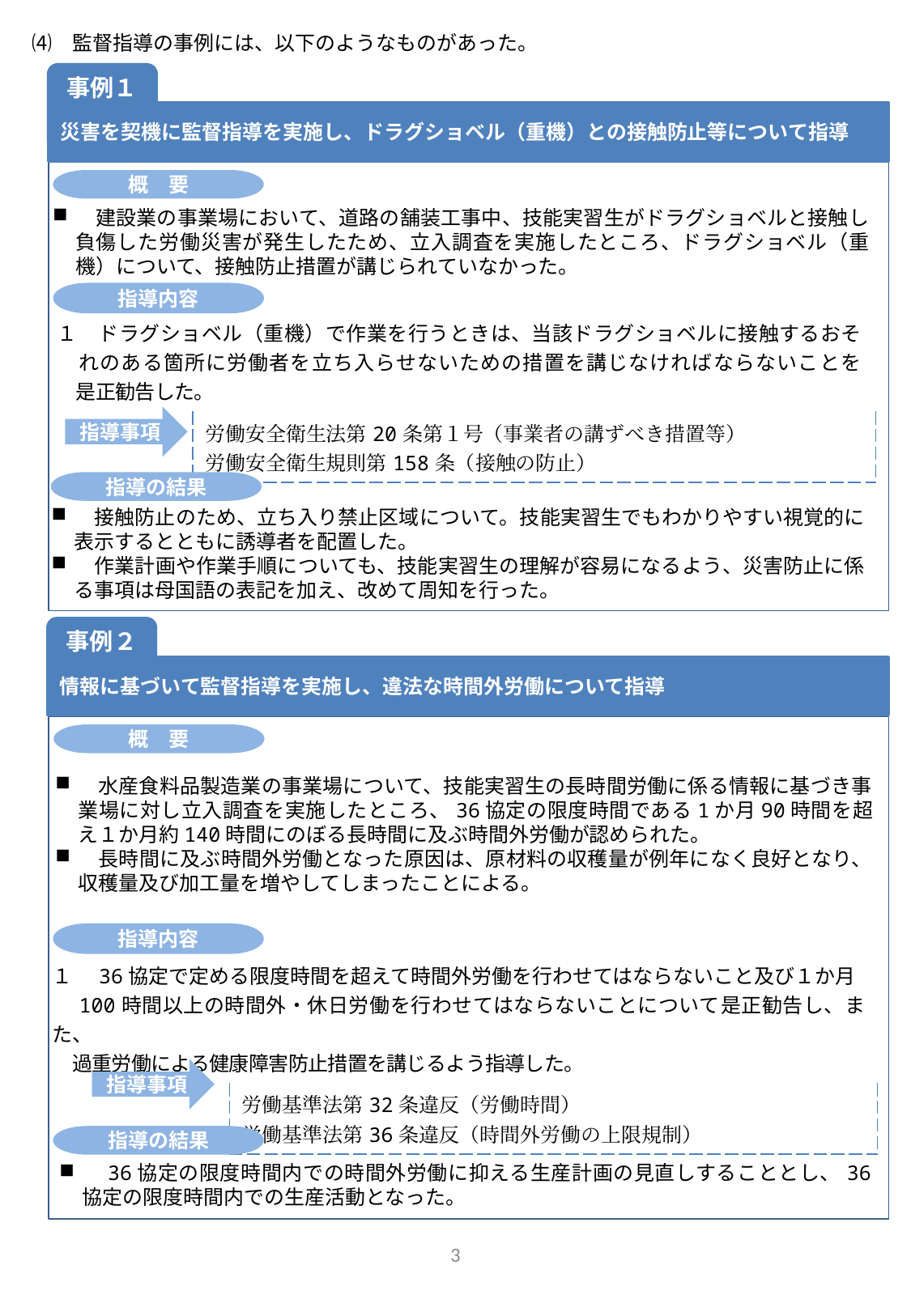

⑷　監督指導の事例には、以下のようなものがあった。
事例１
災害を契機に監督指導を実施し、ドラグショベル（重機）との接触防止等について指導

概　要
　建設業の事業場において、道路の舗装工事中、技能実習生がドラグショベルと接触し負傷した労働災害が発生したため、立入調査を実施したところ、ドラグショベル（重機）について、接触防止措置が講じられていなかった。
指導内容
| １　ドラグショベル（重機）で作業を行うときは、当該ドラグショベルに接触するおそ 　　れのある箇所に労働者を立ち入らせないための措置を講じなければならないことを 　　是正勧告した。 |  |
| --- | --- |
|  | 労働安全衛生法第20条第１号（事業者の講ずべき措置等） 労働安全衛生規則第158条（接触の防止） |
指導事項
指導の結果
　接触防止のため、立ち入り禁止区域について。技能実習生でもわかりやすい視覚的に表示するとともに誘導者を配置した。
　作業計画や作業手順についても、技能実習生の理解が容易になるよう、災害防止に係る事項は母国語の表記を加え、改めて周知を行った。
事例２
情報に基づいて監督指導を実施し、違法な時間外労働について指導

概　要
　水産食料品製造業の事業場について、技能実習生の長時間労働に係る情報に基づき事業場に対し立入調査を実施したところ、36協定の限度時間である1か月90時間を超え１か月約140時間にのぼる長時間に及ぶ時間外労働が認められた。
　長時間に及ぶ時間外労働となった原因は、原材料の収穫量が例年になく良好となり、収穫量及び加工量を増やしてしまったことによる。
指導内容
| １　36協定で定める限度時間を超えて時間外労働を行わせてはならないこと及び１か月 　100時間以上の時間外・休日労働を行わせてはならないことについて是正勧告し、また、 　過重労働による健康障害防止措置を講じるよう指導した。 |  |
| --- | --- |
|  | 労働基準法第32条違反（労働時間） 労働基準法第36条違反（時間外労働の上限規制） |
指導事項
指導の結果
　36協定の限度時間内での時間外労働に抑える生産計画の見直しすることとし、36協定の限度時間内での生産活動となった。
3